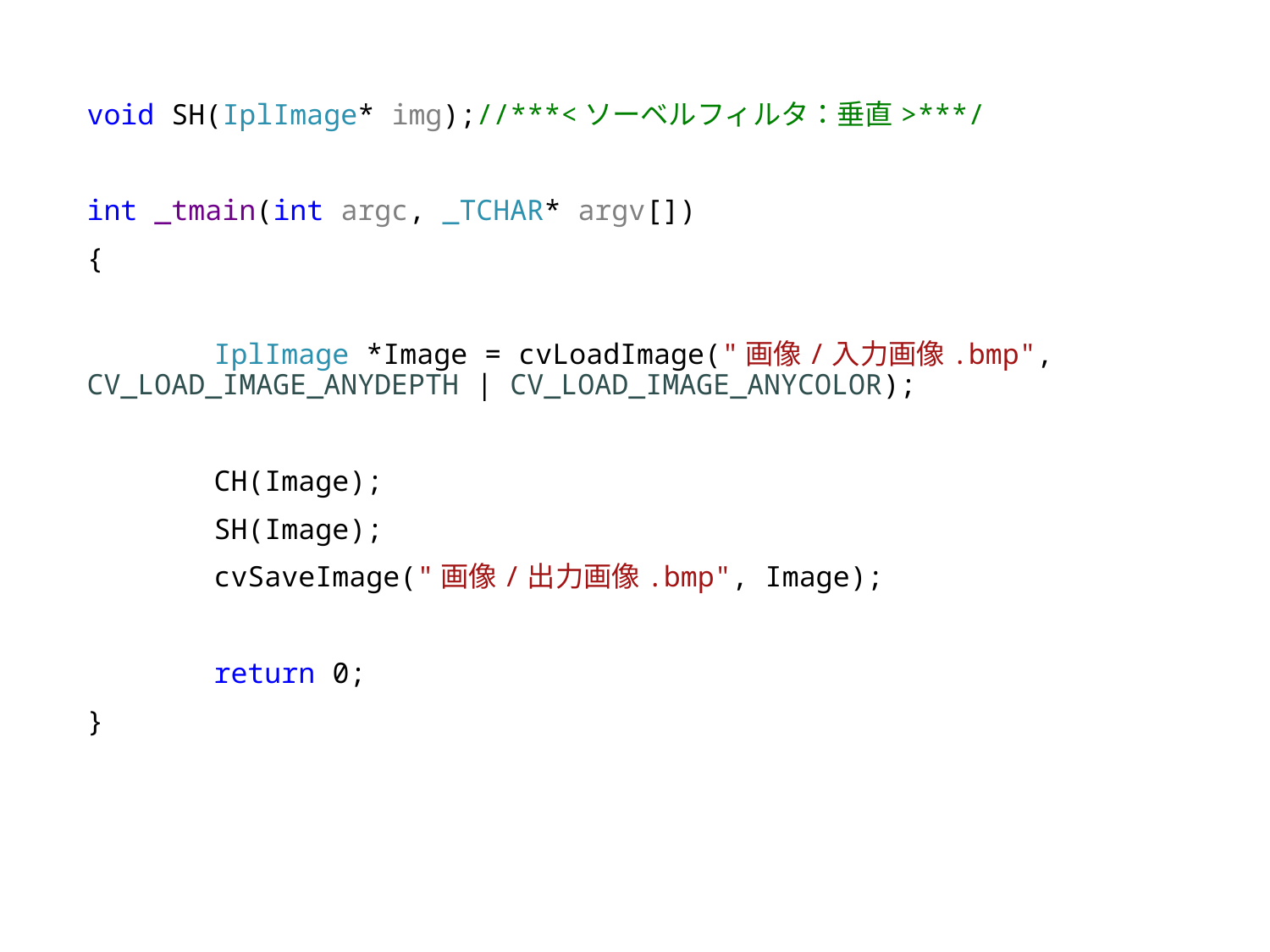

void SH(IplImage* img);//***<ソーベルフィルタ：垂直>***/

int _tmain(int argc, _TCHAR* argv[])
{

	IplImage *Image = cvLoadImage("画像/入力画像.bmp", 	CV_LOAD_IMAGE_ANYDEPTH | CV_LOAD_IMAGE_ANYCOLOR);

	CH(Image);
	SH(Image);
	cvSaveImage("画像/出力画像.bmp", Image);

	return 0;
}